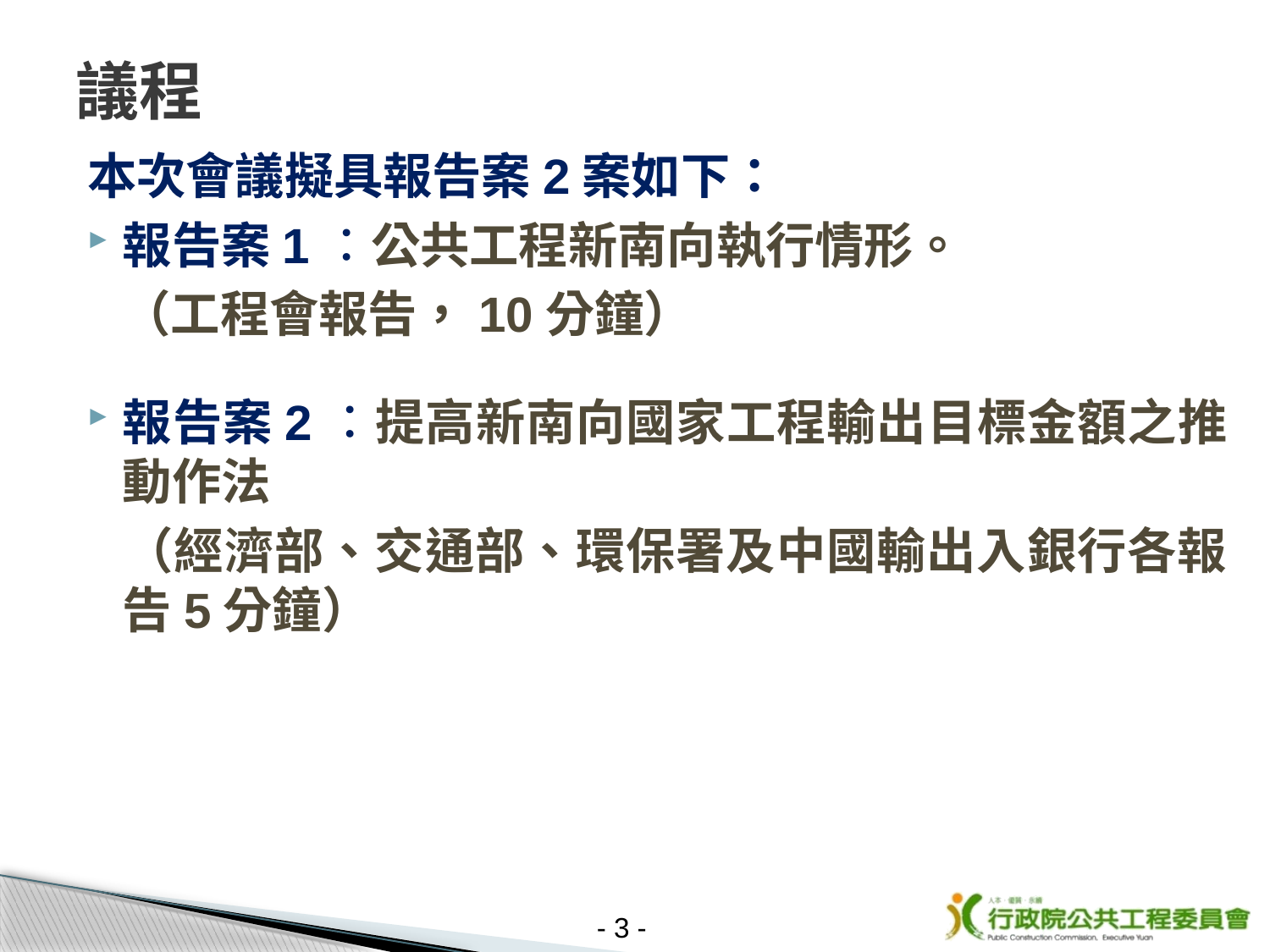

# 議程
本次會議擬具報告案2案如下：
報告案1：公共工程新南向執行情形。
  （工程會報告，10分鐘）

報告案2：提高新南向國家工程輸出目標金額之推動作法
  （經濟部、交通部、環保署及中國輸出入銀行各報告5分鐘）